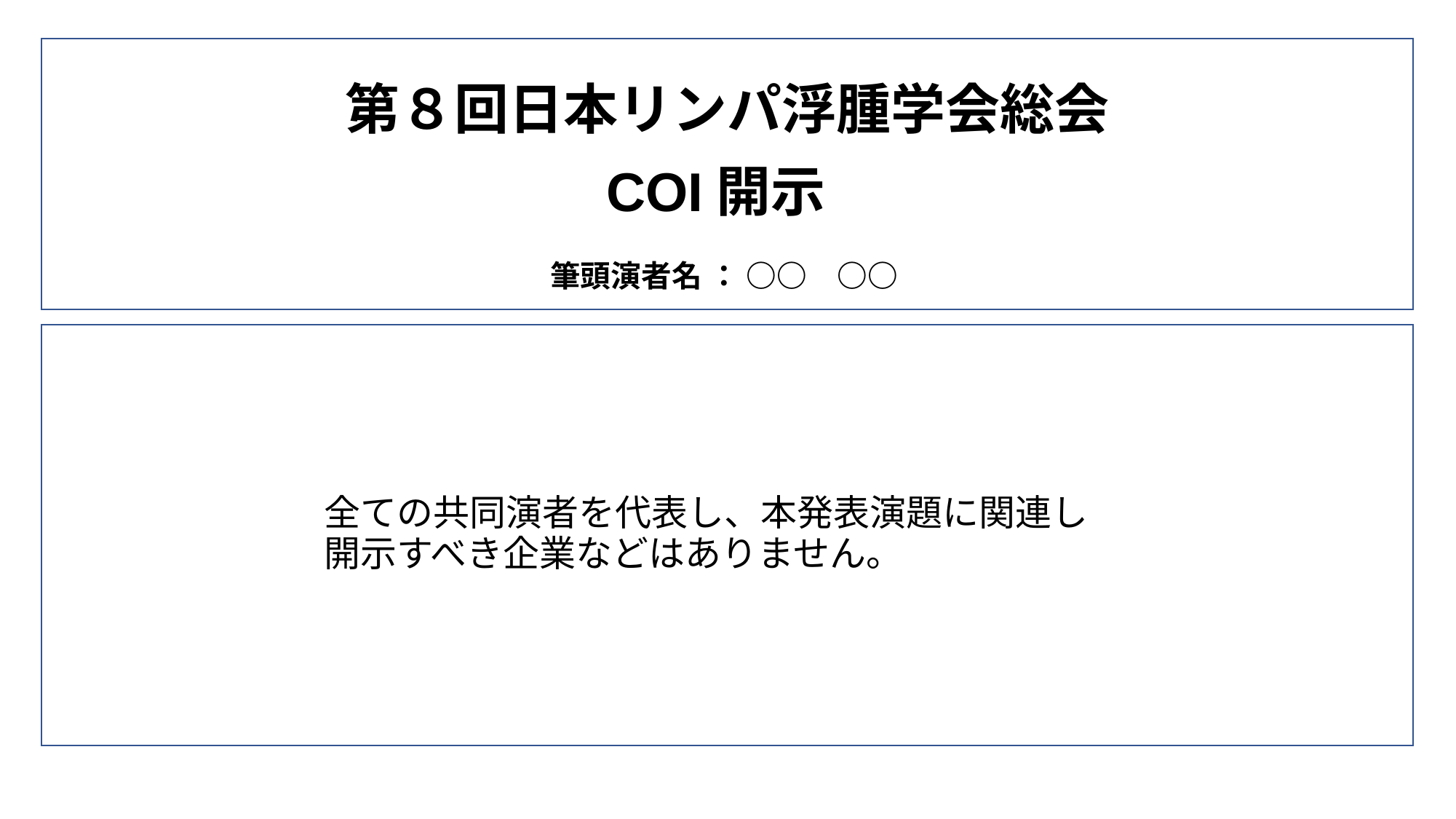

第８回日本リンパ浮腫学会総会
COI開示
筆頭演者名 ： ○○　○○

全ての共同演者を代表し、本発表演題に関連し
開示すべき企業などはありません。